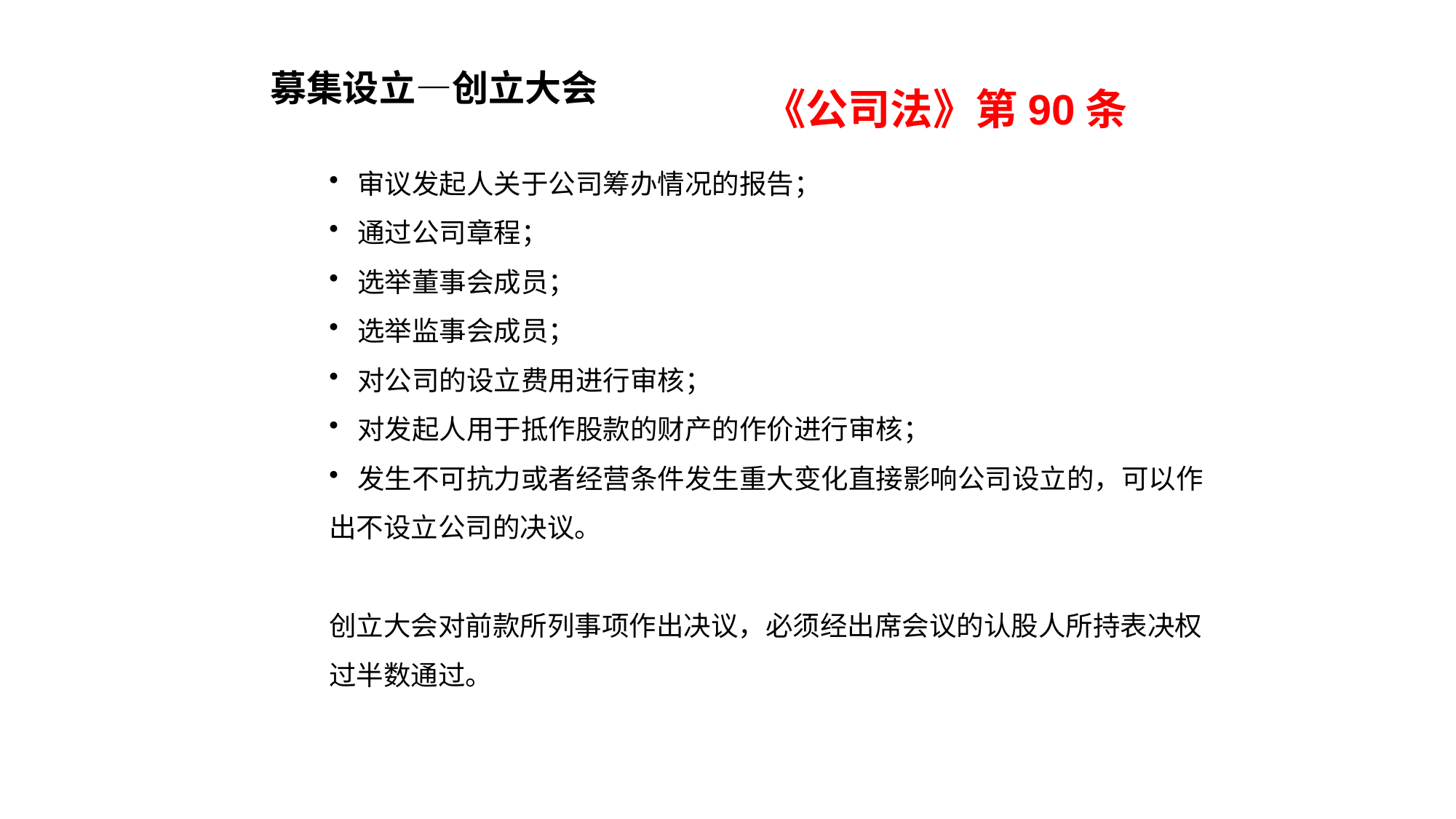

募集设立—创立大会
《公司法》第90条
  审议发起人关于公司筹办情况的报告；
  通过公司章程；
  选举董事会成员；
  选举监事会成员；
  对公司的设立费用进行审核；
  对发起人用于抵作股款的财产的作价进行审核；
  发生不可抗力或者经营条件发生重大变化直接影响公司设立的，可以作出不设立公司的决议。
　　
创立大会对前款所列事项作出决议，必须经出席会议的认股人所持表决权过半数通过。